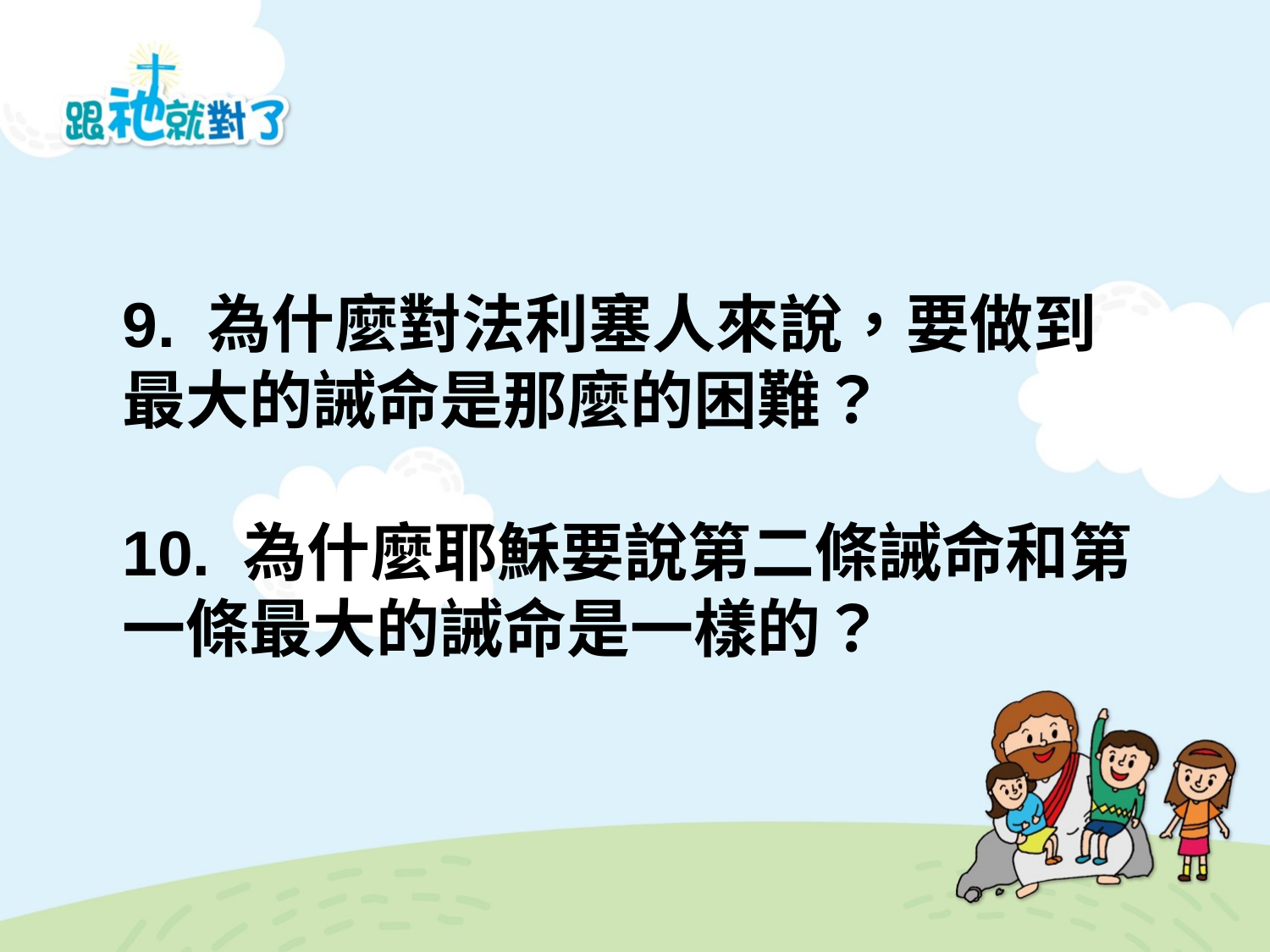

9. 為什麼對法利塞人來說，要做到最大的誡命是那麼的困難？

10. 為什麼耶穌要說第二條誡命和第一條最大的誡命是一樣的？